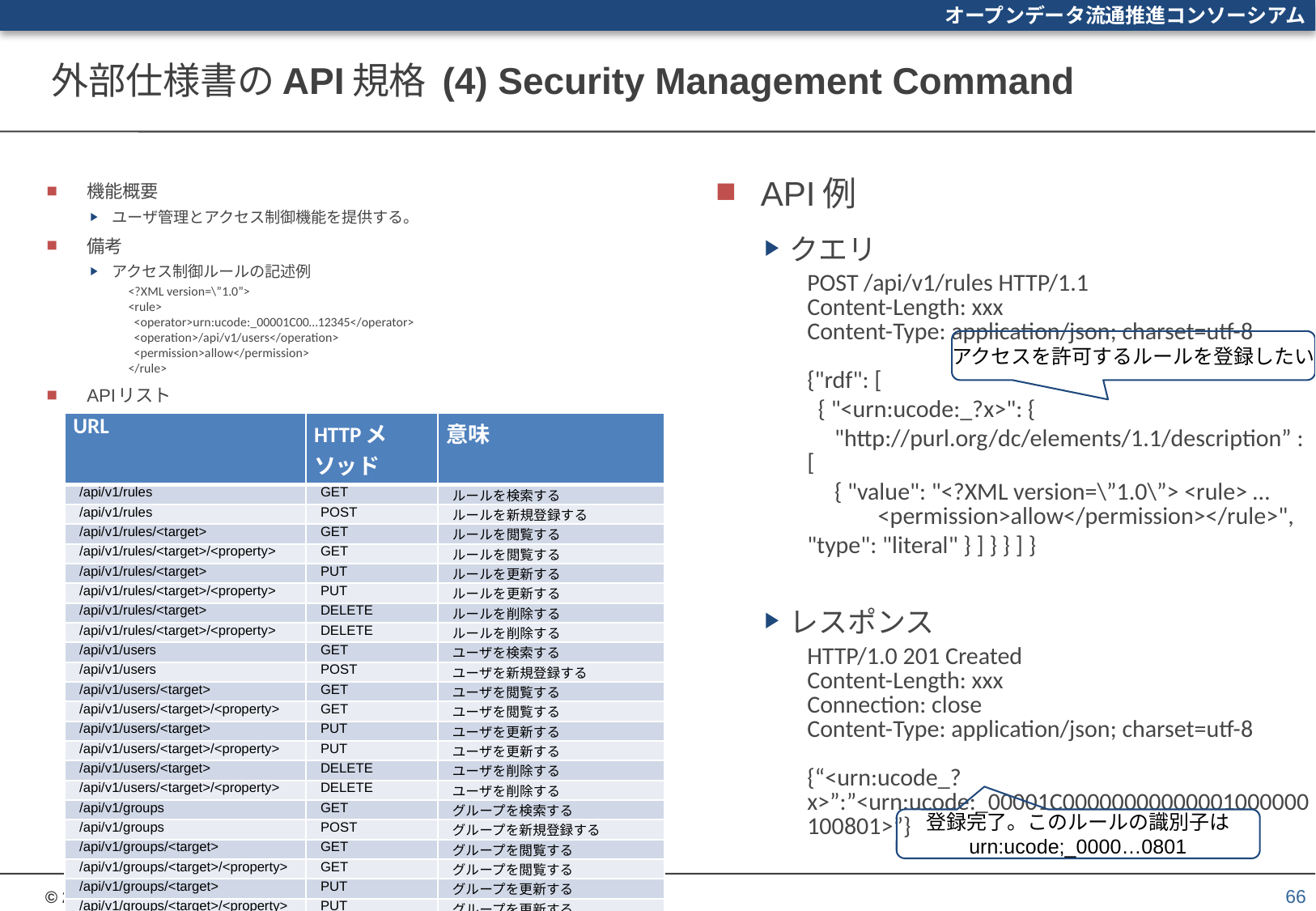

# 外部仕様書のAPI規格 (4) Security Management Command
API例
クエリ
POST /api/v1/rules HTTP/1.1
Content-Length: xxx
Content-Type: application/json; charset=utf-8
{"rdf": [
  { "<urn:ucode:_?x>": {
     "http://purl.org/dc/elements/1.1/description” : [
     { "value": "<?XML version=\”1.0\”> <rule> …
             <permission>allow</permission></rule>",
	"type": "literal" } ] } } ] }

レスポンス
HTTP/1.0 201 Created
Content-Length: xxx
Connection: close
Content-Type: application/json; charset=utf-8
{“<urn:ucode_?x>”:”<urn:ucode:_00001C00000000000001000000100801>”}

機能概要
ユーザ管理とアクセス制御機能を提供する。
備考
アクセス制御ルールの記述例
<?XML version=\”1.0”>
<rule>
  <operator>urn:ucode:_00001C00…12345</operator>
  <operation>/api/v1/users</operation>
  <permission>allow</permission>
</rule>
APIリスト

アクセスを許可するルールを登録したい
| URL | HTTPメソッド | 意味 |
| --- | --- | --- |
| /api/v1/rules | GET | ルールを検索する |
| /api/v1/rules | POST | ルールを新規登録する |
| /api/v1/rules/<target> | GET | ルールを閲覧する |
| /api/v1/rules/<target>/<property> | GET | ルールを閲覧する |
| /api/v1/rules/<target> | PUT | ルールを更新する |
| /api/v1/rules/<target>/<property> | PUT | ルールを更新する |
| /api/v1/rules/<target> | DELETE | ルールを削除する |
| /api/v1/rules/<target>/<property> | DELETE | ルールを削除する |
| /api/v1/users | GET | ユーザを検索する |
| /api/v1/users | POST | ユーザを新規登録する |
| /api/v1/users/<target> | GET | ユーザを閲覧する |
| /api/v1/users/<target>/<property> | GET | ユーザを閲覧する |
| /api/v1/users/<target> | PUT | ユーザを更新する |
| /api/v1/users/<target>/<property> | PUT | ユーザを更新する |
| /api/v1/users/<target> | DELETE | ユーザを削除する |
| /api/v1/users/<target>/<property> | DELETE | ユーザを削除する |
| /api/v1/groups | GET | グループを検索する |
| /api/v1/groups | POST | グループを新規登録する |
| /api/v1/groups/<target> | GET | グループを閲覧する |
| /api/v1/groups/<target>/<property> | GET | グループを閲覧する |
| /api/v1/groups/<target> | PUT | グループを更新する |
| /api/v1/groups/<target>/<property> | PUT | グループを更新する |
| /api/v1/groups/<target> | DELETE | グループを削除する |
| /api/v1/groups/<target>/<property> | DELETE | グループを削除する |
登録完了。このルールの識別子は
urn:ucode;_0000…0801
66